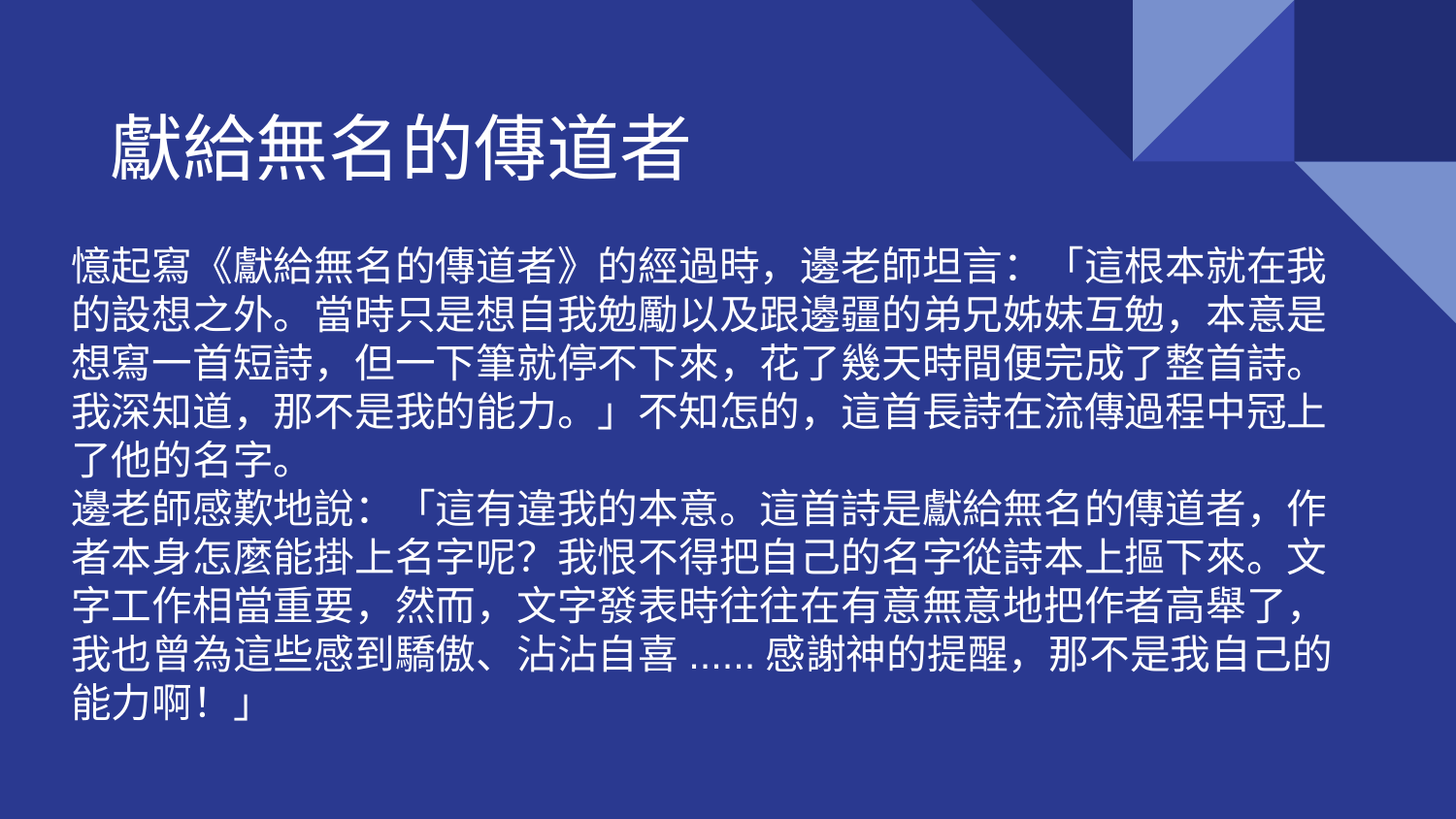

# 獻給無名的傳道者
憶起寫《獻給無名的傳道者》的經過時，邊老師坦言：「這根本就在我的設想之外。當時只是想自我勉勵以及跟邊疆的弟兄姊妹互勉，本意是想寫一首短詩，但一下筆就停不下來，花了幾天時間便完成了整首詩。我深知道，那不是我的能力。」不知怎的，這首長詩在流傳過程中冠上了他的名字。
邊老師感歎地說：「這有違我的本意。這首詩是獻給無名的傳道者，作者本身怎麼能掛上名字呢？我恨不得把自己的名字從詩本上摳下來。文字工作相當重要，然而，文字發表時往往在有意無意地把作者高舉了，我也曾為這些感到驕傲、沾沾自喜......感謝神的提醒，那不是我自己的能力啊！」